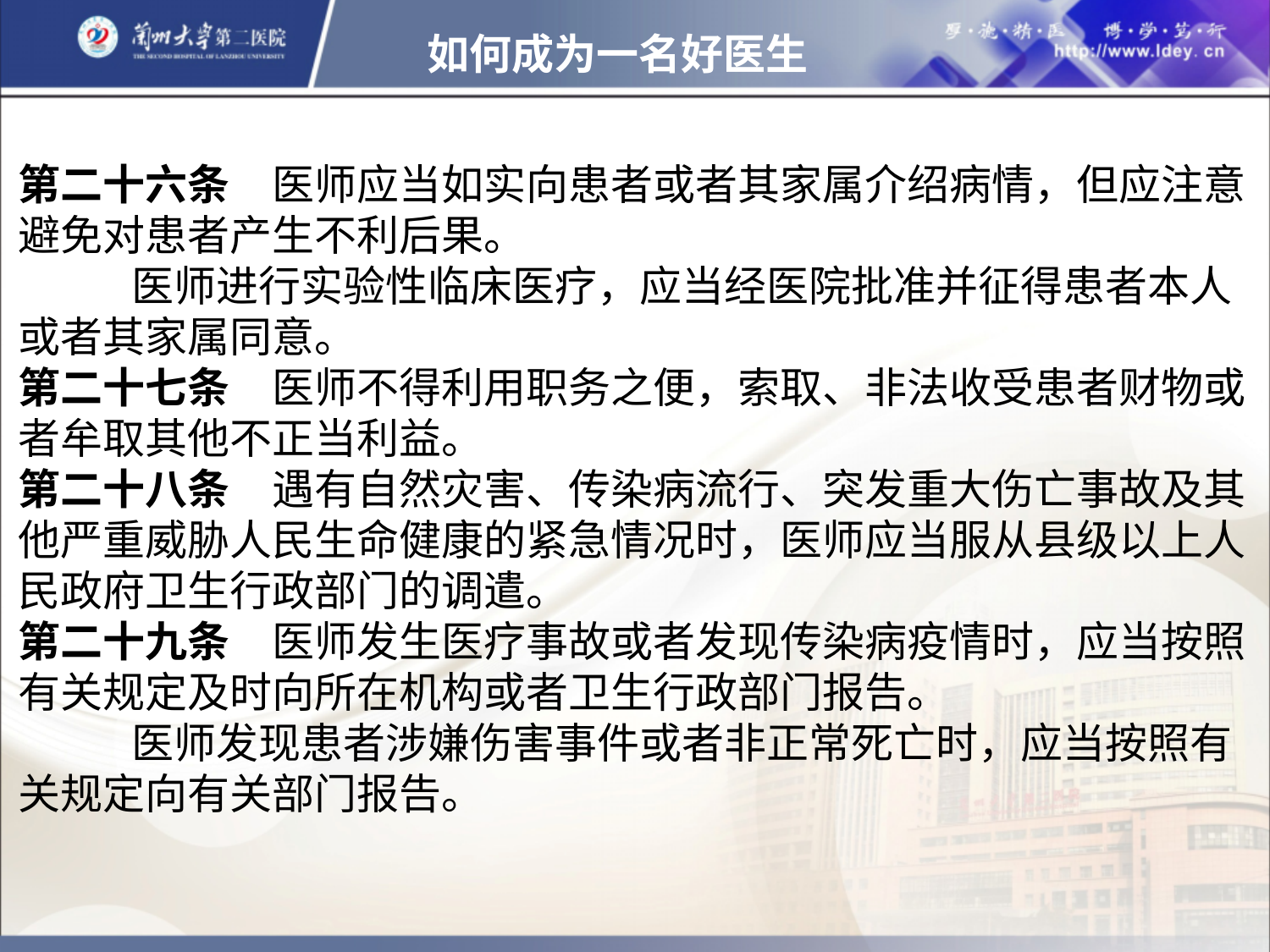

如何成为一名好医生
第二十六条　医师应当如实向患者或者其家属介绍病情，但应注意避免对患者产生不利后果。
　　   医师进行实验性临床医疗，应当经医院批准并征得患者本人或者其家属同意。
第二十七条　医师不得利用职务之便，索取、非法收受患者财物或者牟取其他不正当利益。
第二十八条　遇有自然灾害、传染病流行、突发重大伤亡事故及其他严重威胁人民生命健康的紧急情况时，医师应当服从县级以上人民政府卫生行政部门的调遣。
第二十九条　医师发生医疗事故或者发现传染病疫情时，应当按照有关规定及时向所在机构或者卫生行政部门报告。
　　   医师发现患者涉嫌伤害事件或者非正常死亡时，应当按照有关规定向有关部门报告。